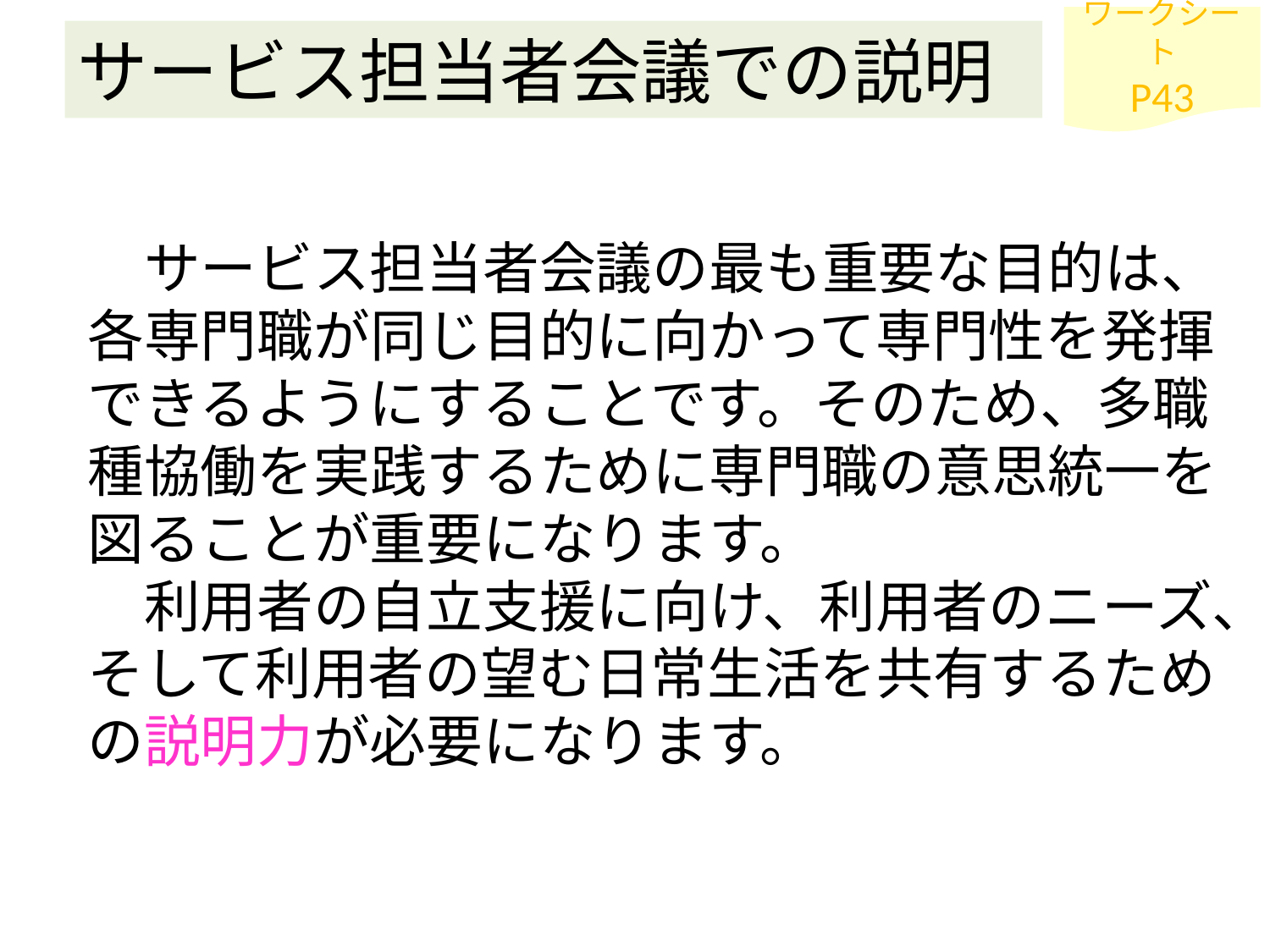

ワークシート
P43
サービス担当者会議での説明
　サービス担当者会議の最も重要な目的は、各専門職が同じ目的に向かって専門性を発揮できるようにすることです。そのため、多職種協働を実践するために専門職の意思統一を図ることが重要になります。
　利用者の自立支援に向け、利用者のニーズ、
そして利用者の望む日常生活を共有するための説明力が必要になります。